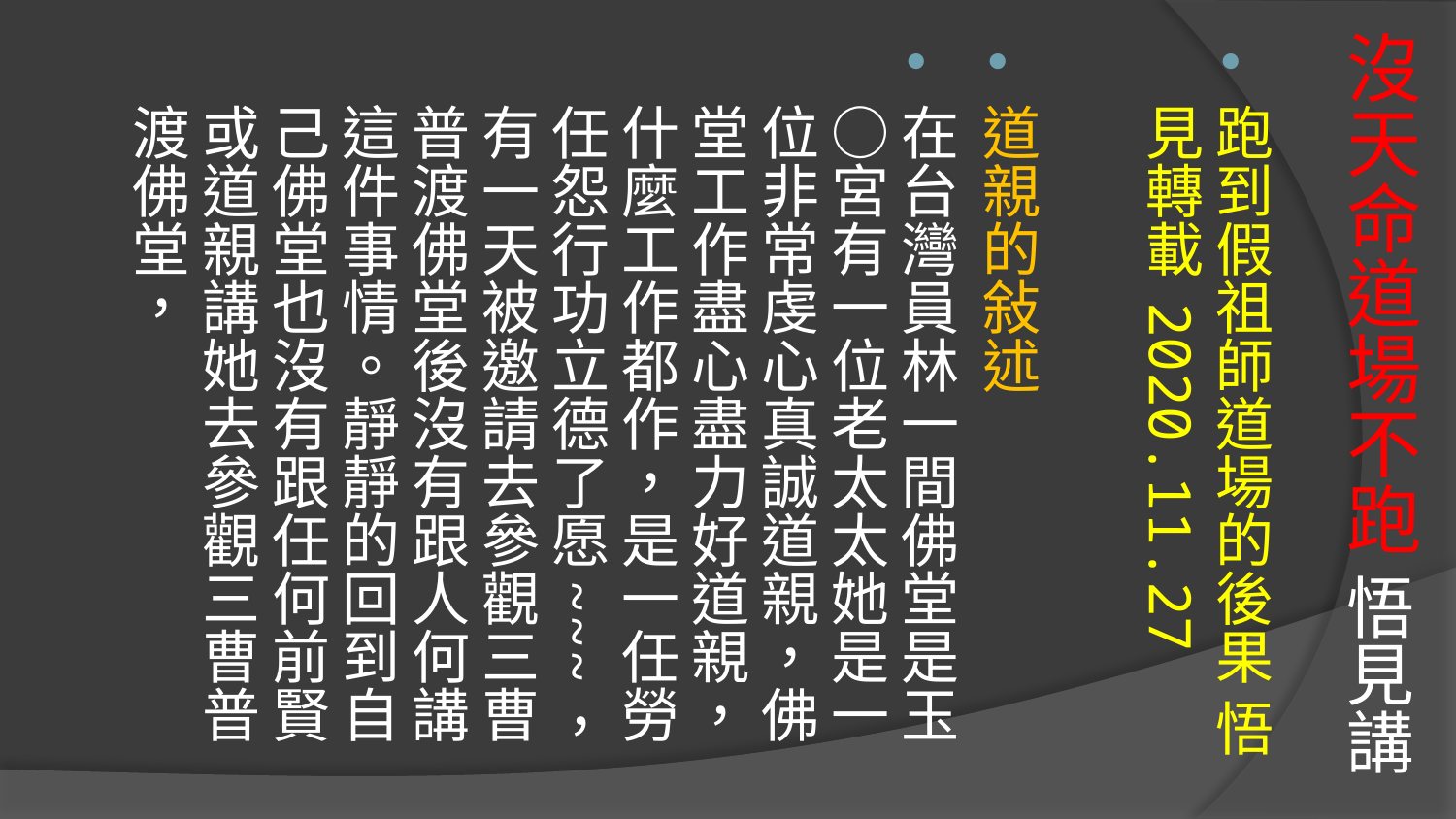

# 沒天命道場不跑 悟見講
跑到假祖師道場的後果 悟見轉載 2020.11.27

道親的敍述
在台灣員林一間佛堂是玉○宮有一位老太太她是一位非常虔心真誠道親，佛堂工作盡心盡力好道親，什麼工作都作，是一任勞任怨行功立德了愿~~~，有一天被邀請去參觀三曹普渡佛堂後沒有跟人何講這件事情。靜靜的回到自己佛堂也沒有跟任何前賢或道親講她去參觀三曹普渡佛堂，